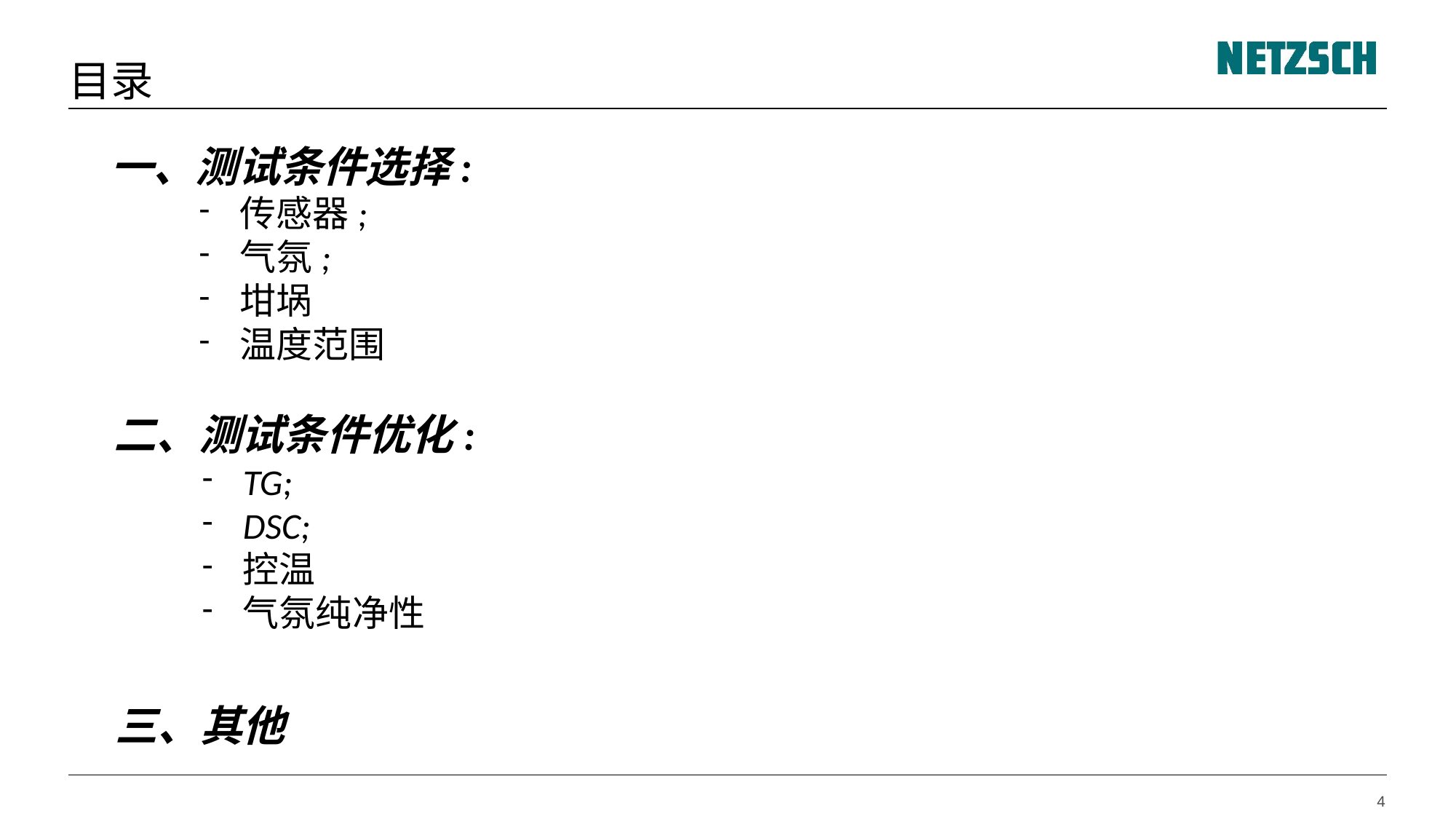

目录
一、测试条件选择:
传感器;
气氛;
坩埚
温度范围
二、测试条件优化:
TG;
DSC;
控温
气氛纯净性
三、其他
4